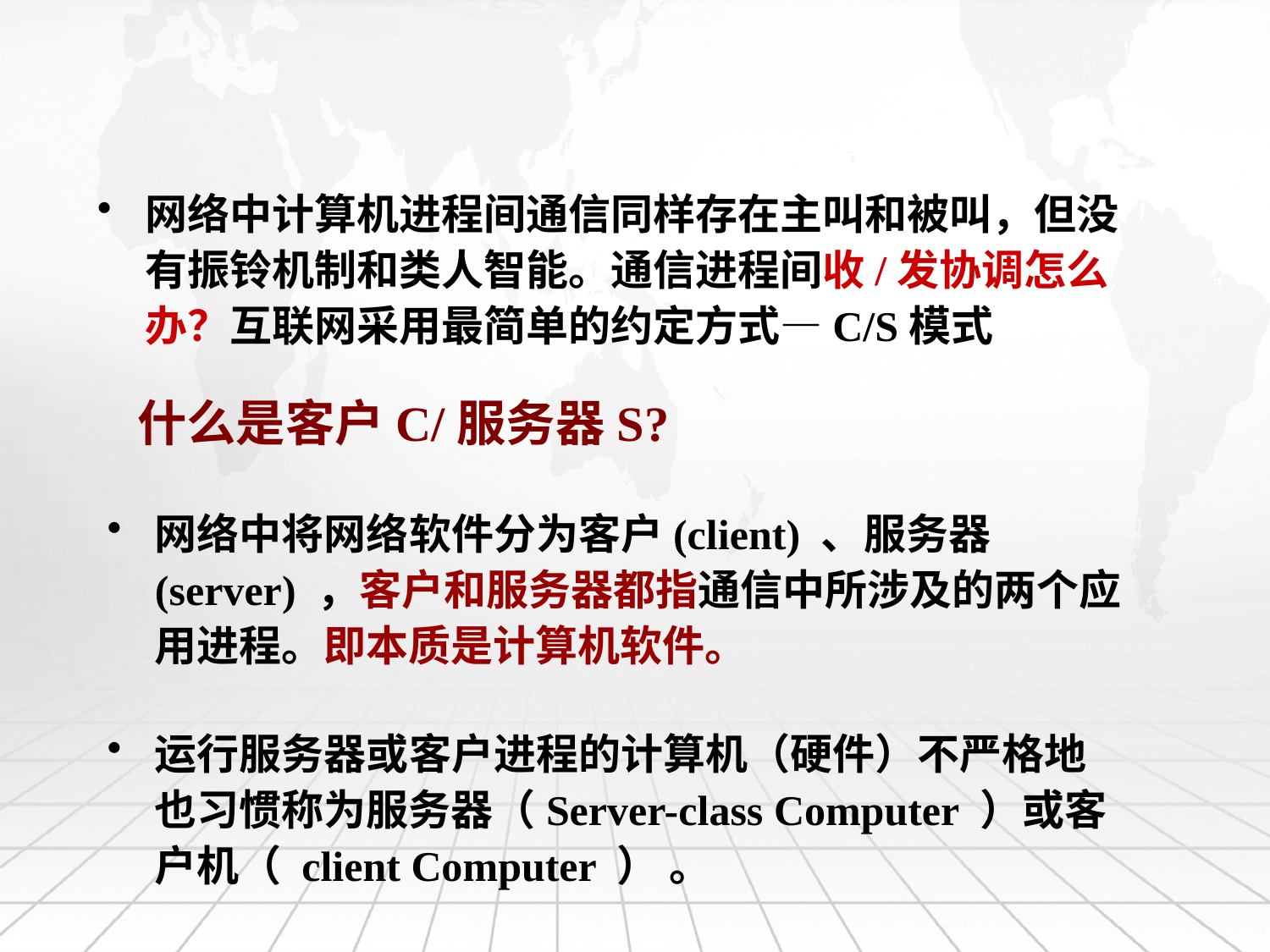

网络中计算机进程间通信同样存在主叫和被叫，但没有振铃机制和类人智能。通信进程间收/发协调怎么办？互联网采用最简单的约定方式—C/S模式
什么是客户C/服务器S?
网络中将网络软件分为客户(client) 、服务器(server) ，客户和服务器都指通信中所涉及的两个应用进程。即本质是计算机软件。
运行服务器或客户进程的计算机（硬件）不严格地也习惯称为服务器（Server-class Computer ）或客户机（ client Computer ） 。